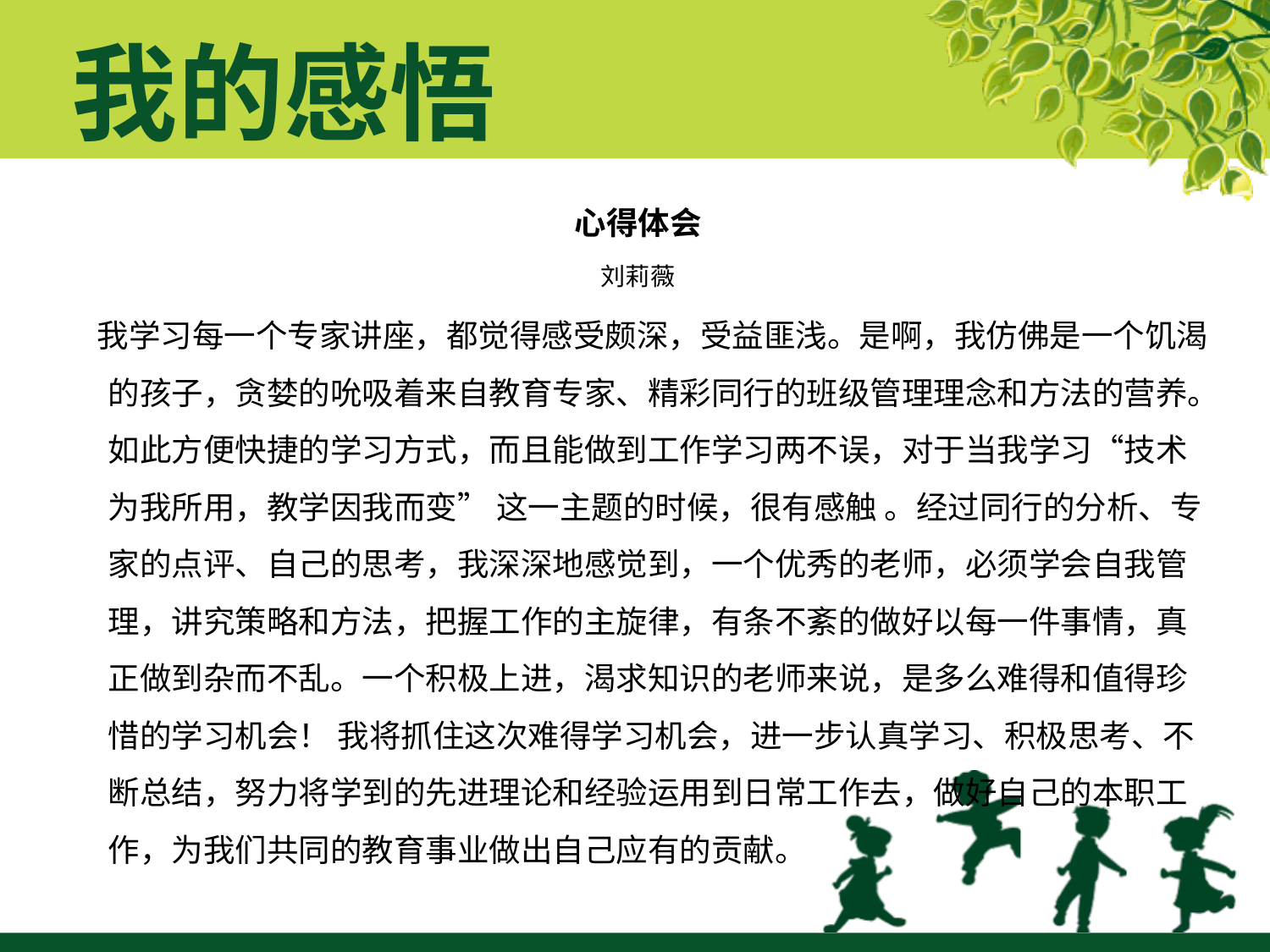

#
我的感悟
心得体会
刘莉薇
    我学习每一个专家讲座，都觉得感受颇深，受益匪浅。是啊，我仿佛是一个饥渴的孩子，贪婪的吮吸着来自教育专家、精彩同行的班级管理理念和方法的营养。如此方便快捷的学习方式，而且能做到工作学习两不误，对于当我学习“技术为我所用，教学因我而变” 这一主题的时候，很有感触 。经过同行的分析、专家的点评、自己的思考，我深深地感觉到，一个优秀的老师，必须学会自我管理，讲究策略和方法，把握工作的主旋律，有条不紊的做好以每一件事情，真正做到杂而不乱。一个积极上进，渴求知识的老师来说，是多么难得和值得珍惜的学习机会！ 我将抓住这次难得学习机会，进一步认真学习、积极思考、不断总结，努力将学到的先进理论和经验运用到日常工作去，做好自己的本职工作，为我们共同的教育事业做出自己应有的贡献。